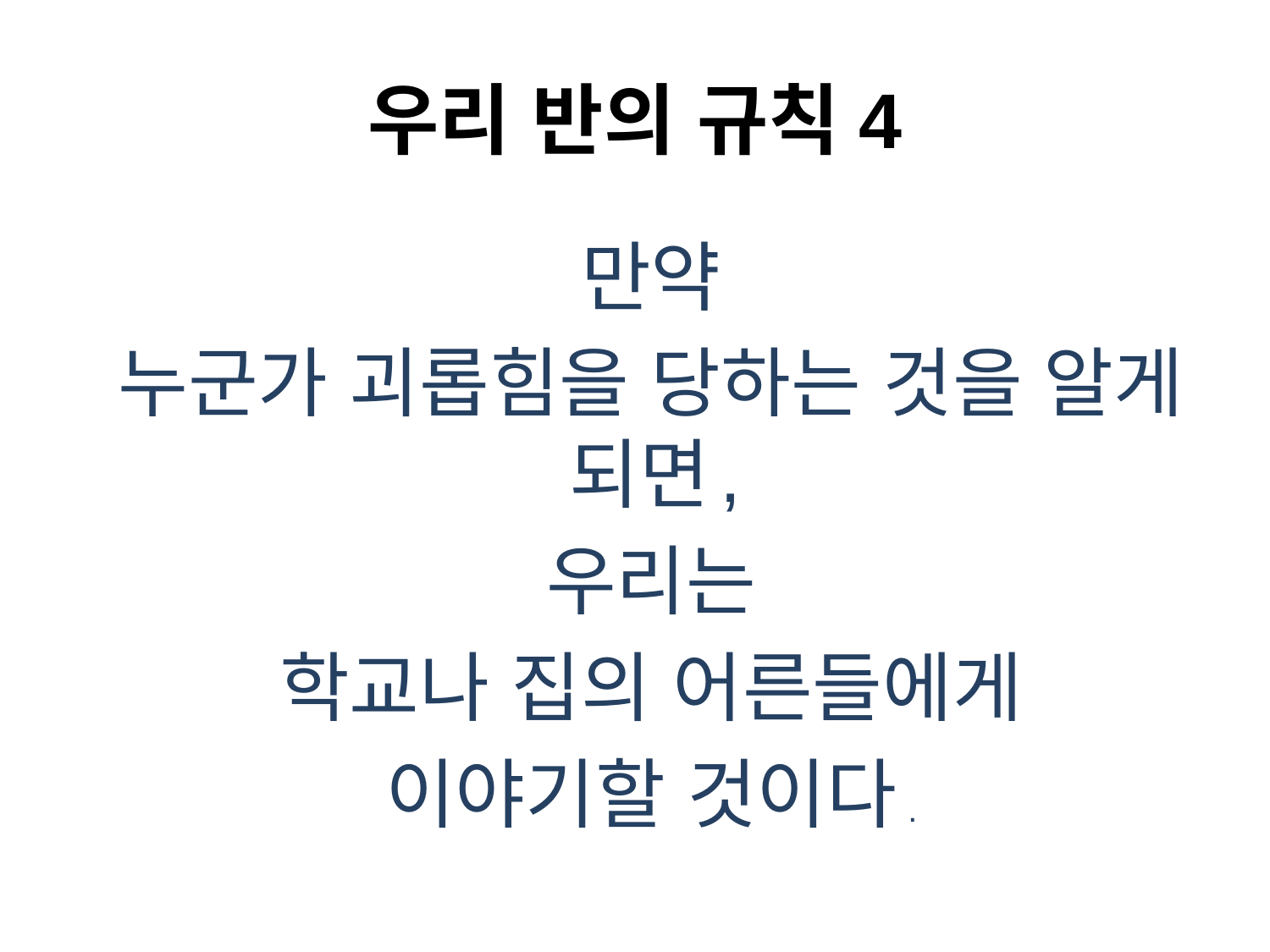

# 우리 반의 규칙4
 만약
 누군가 괴롭힘을 당하는 것을 알게 되면,
 우리는
 학교나 집의 어른들에게
 이야기할 것이다.